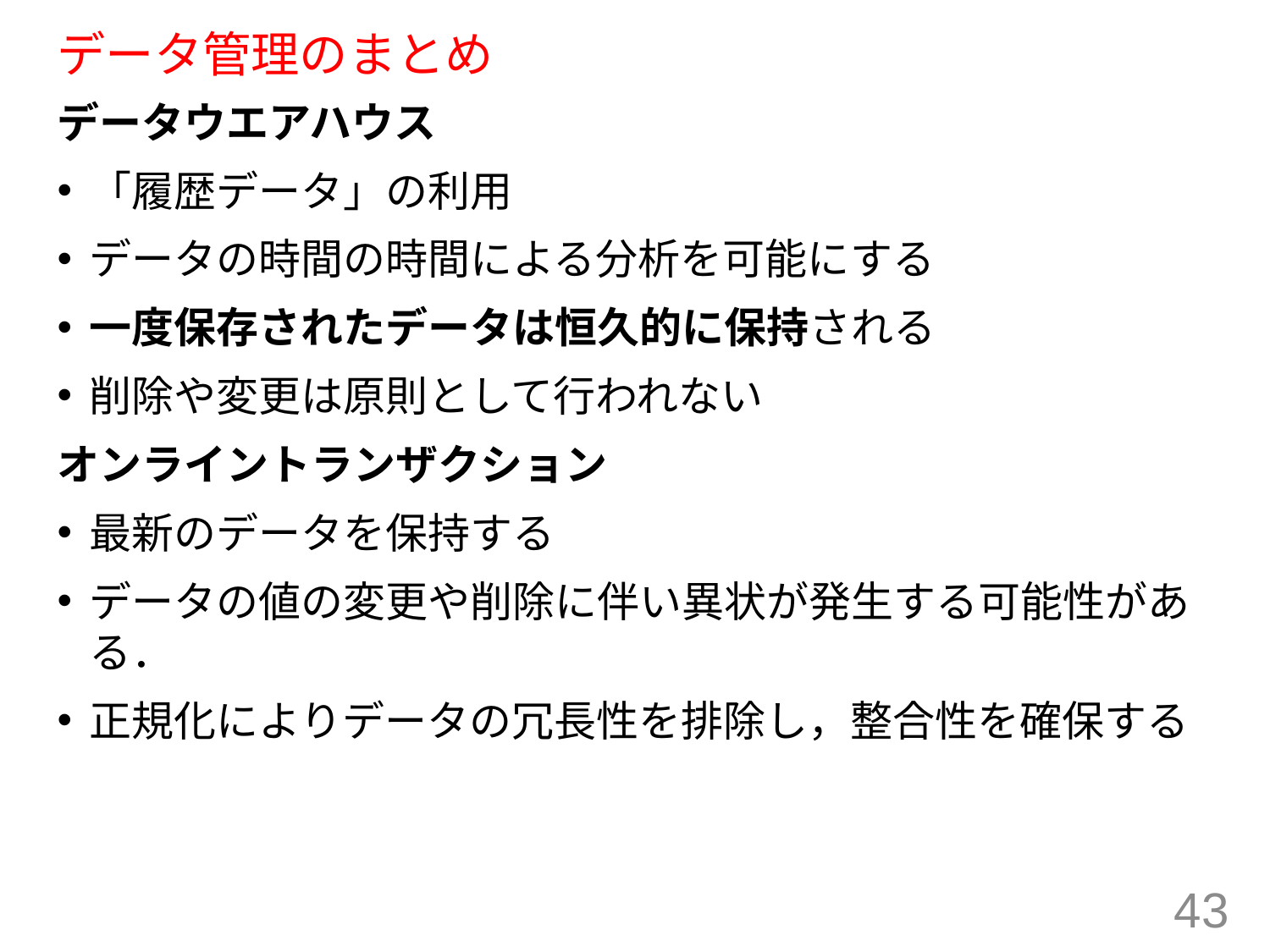

# データ管理のまとめ
データウエアハウス
「履歴データ」の利用
データの時間の時間による分析を可能にする
一度保存されたデータは恒久的に保持される
削除や変更は原則として行われない
オンライントランザクション
最新のデータを保持する
データの値の変更や削除に伴い異状が発生する可能性がある．
正規化によりデータの冗長性を排除し，整合性を確保する
43